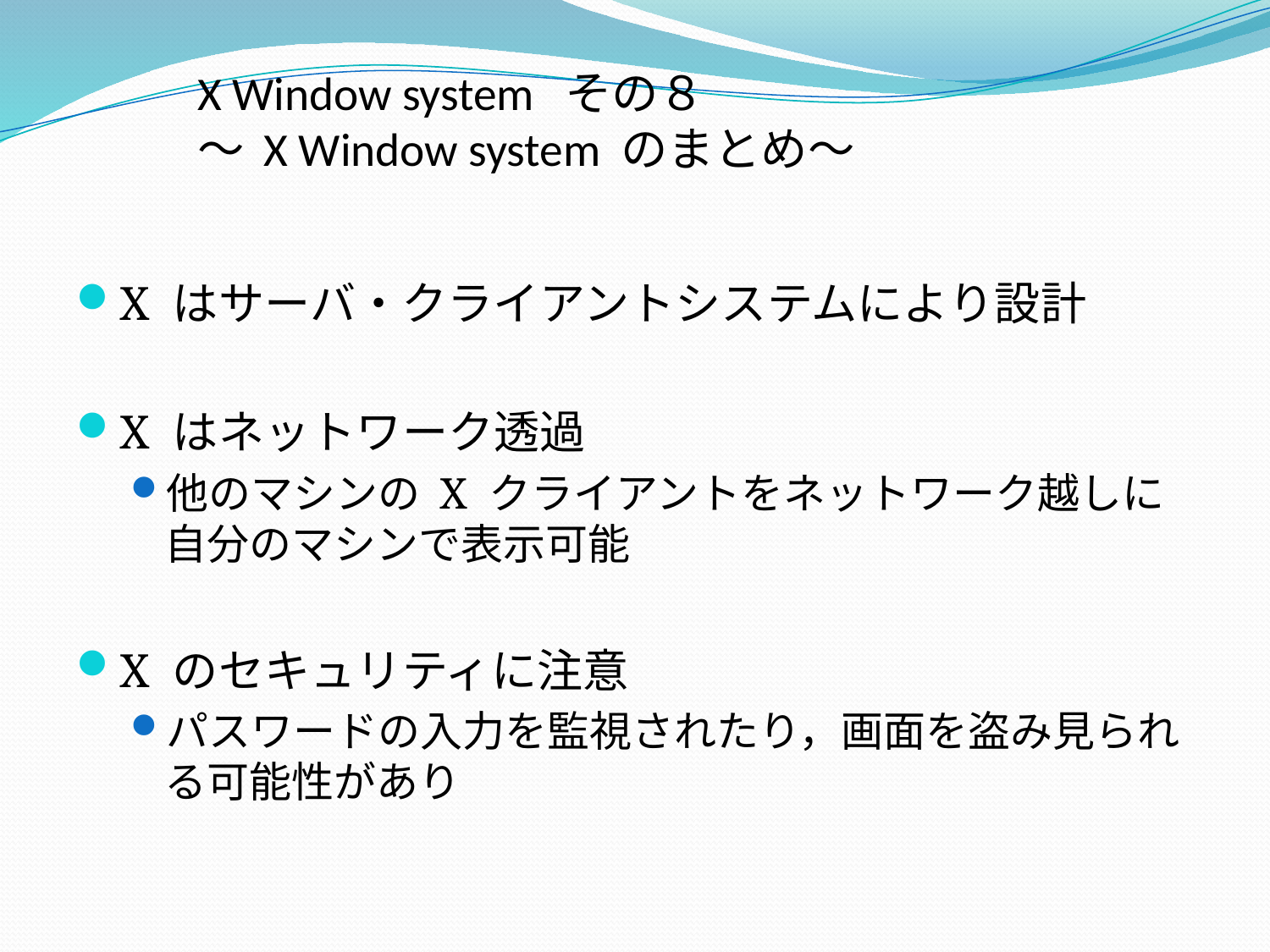

# X Window system  その８ ～ X Window system のまとめ～
X はサーバ・クライアントシステムにより設計

X はネットワーク透過
他のマシンの X クライアントをネットワーク越しに自分のマシンで表示可能

X のセキュリティに注意
パスワードの入力を監視されたり，画面を盗み見られる可能性があり